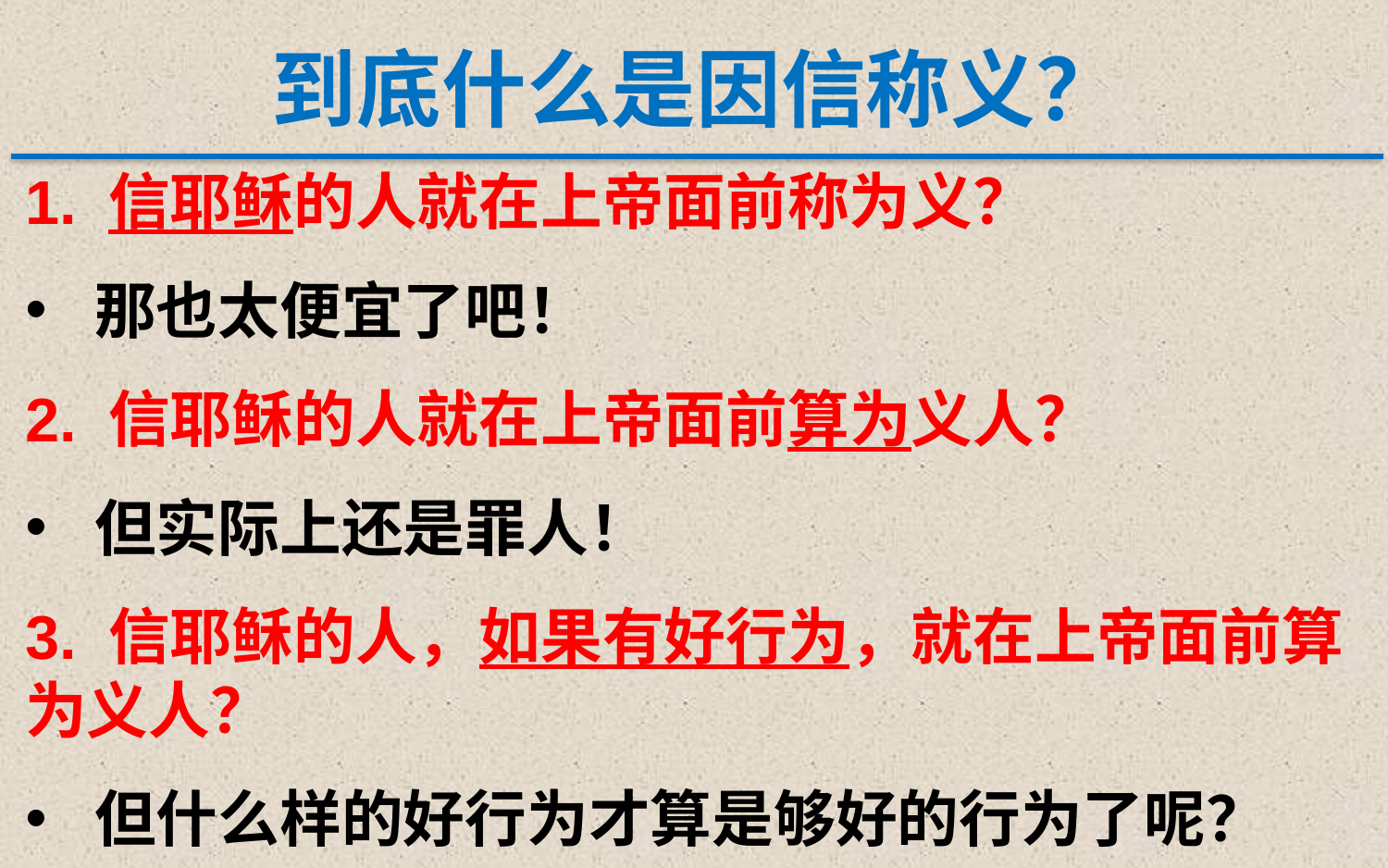

到底什么是因信称义？
1. 信耶稣的人就在上帝面前称为义？
那也太便宜了吧！
2. 信耶稣的人就在上帝面前算为义人？
但实际上还是罪人！
3. 信耶稣的人，如果有好行为，就在上帝面前算为义人？
但什么样的好行为才算是够好的行为了呢？